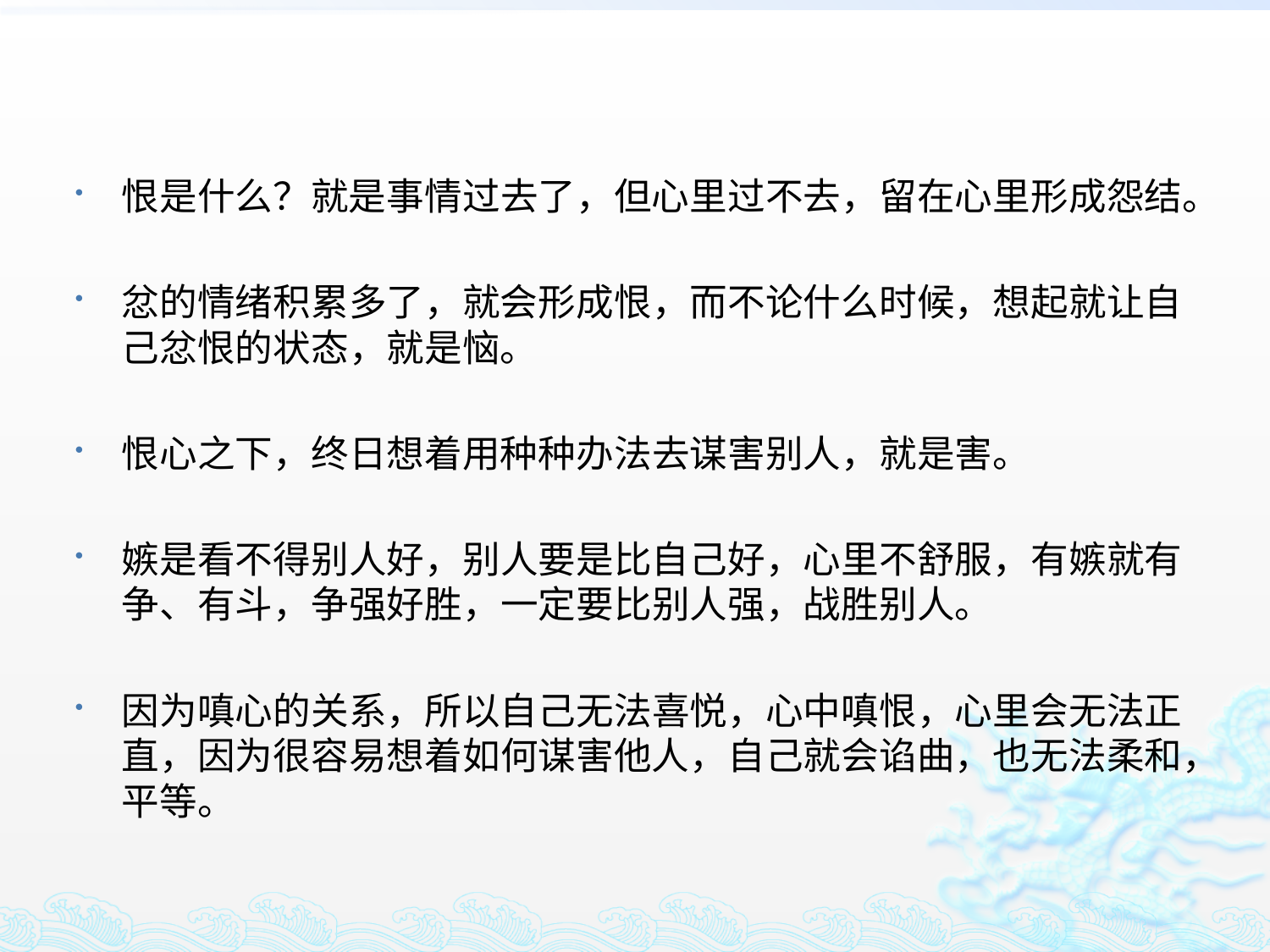

恨是什么？就是事情过去了，但心里过不去，留在心里形成怨结。

忿的情绪积累多了，就会形成恨，而不论什么时候，想起就让自己忿恨的状态，就是恼。

恨心之下，终日想着用种种办法去谋害别人，就是害。

嫉是看不得别人好，别人要是比自己好，心里不舒服，有嫉就有争、有斗，争强好胜，一定要比别人强，战胜别人。

因为嗔心的关系，所以自己无法喜悦，心中嗔恨，心里会无法正直，因为很容易想着如何谋害他人，自己就会谄曲，也无法柔和，平等。